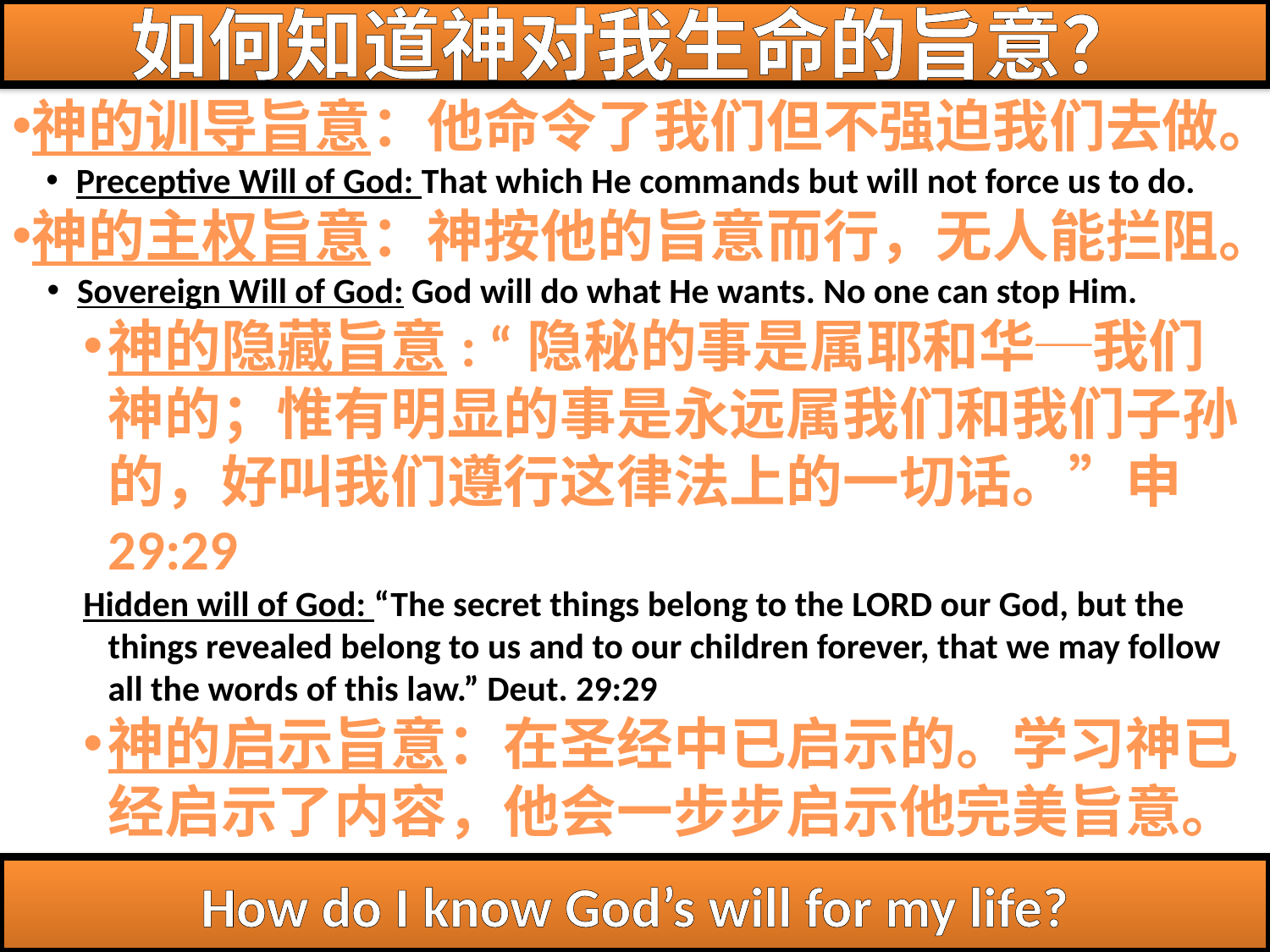

# 如何知道神对我生命的旨意？
神的训导旨意：他命令了我们但不强迫我们去做。
Preceptive Will of God: That which He commands but will not force us to do.
神的主权旨意：神按他的旨意而行，无人能拦阻。
Sovereign Will of God: God will do what He wants. No one can stop Him.
神的隐藏旨意: “隐秘的事是属耶和华─我们神的；惟有明显的事是永远属我们和我们子孙的，好叫我们遵行这律法上的一切话。”申29:29
Hidden will of God: “The secret things belong to the LORD our God, but the things revealed belong to us and to our children forever, that we may follow all the words of this law.” Deut. 29:29
神的启示旨意：在圣经中已启示的。学习神已经启示了内容，他会一步步启示他完美旨意。
Revealed will of God:   Revealed in the Scripture. Study what God HAS revealed and He will reveal His perfect will one step at a time.
How do I know God’s will for my life?